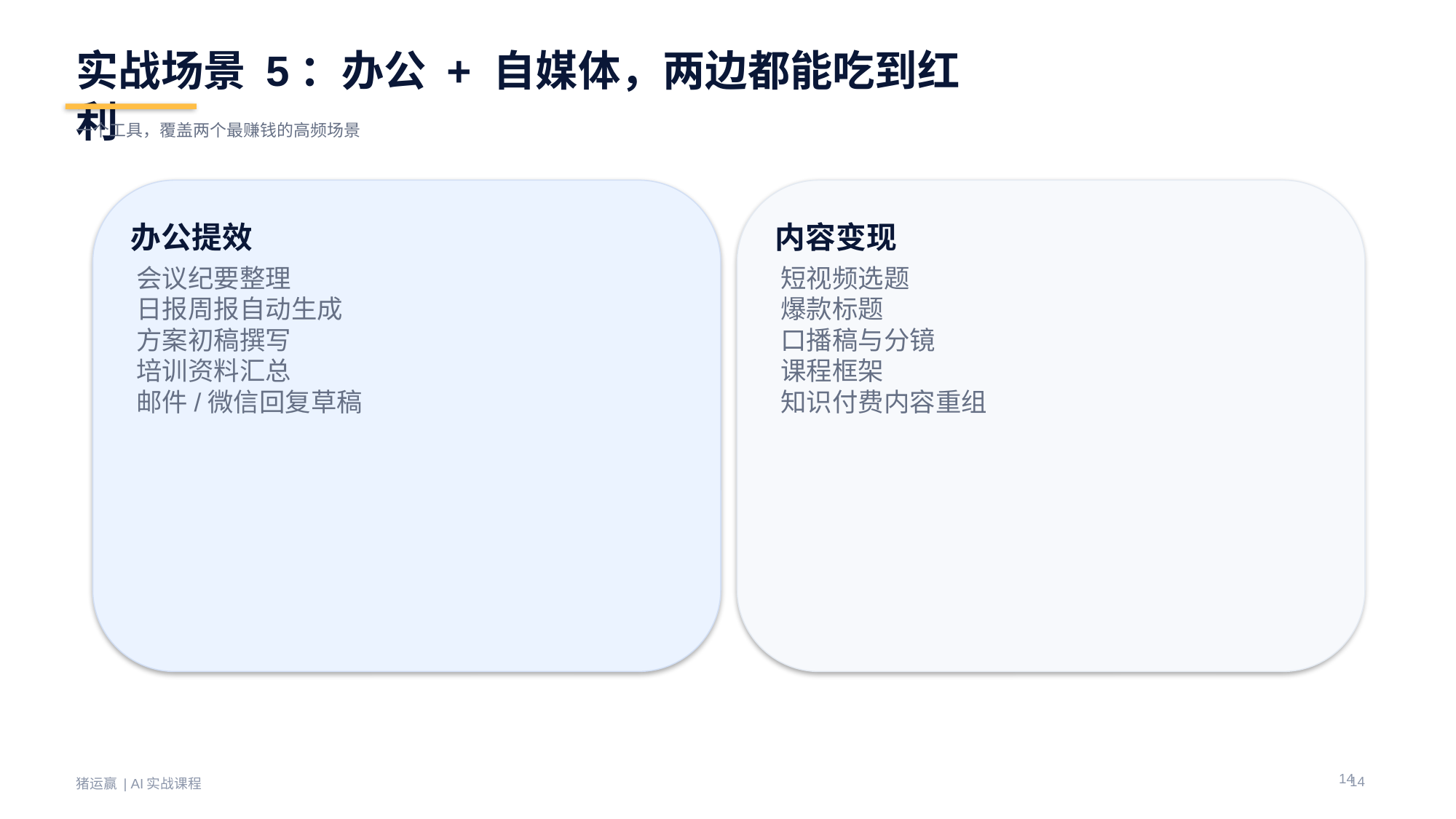

实战场景 5：办公 + 自媒体，两边都能吃到红利

一个工具，覆盖两个最赚钱的高频场景

办公提效
内容变现
会议纪要整理
日报周报自动生成
方案初稿撰写
培训资料汇总
邮件/微信回复草稿
短视频选题
爆款标题
口播稿与分镜
课程框架
知识付费内容重组
14
14
猪运赢 | AI实战课程